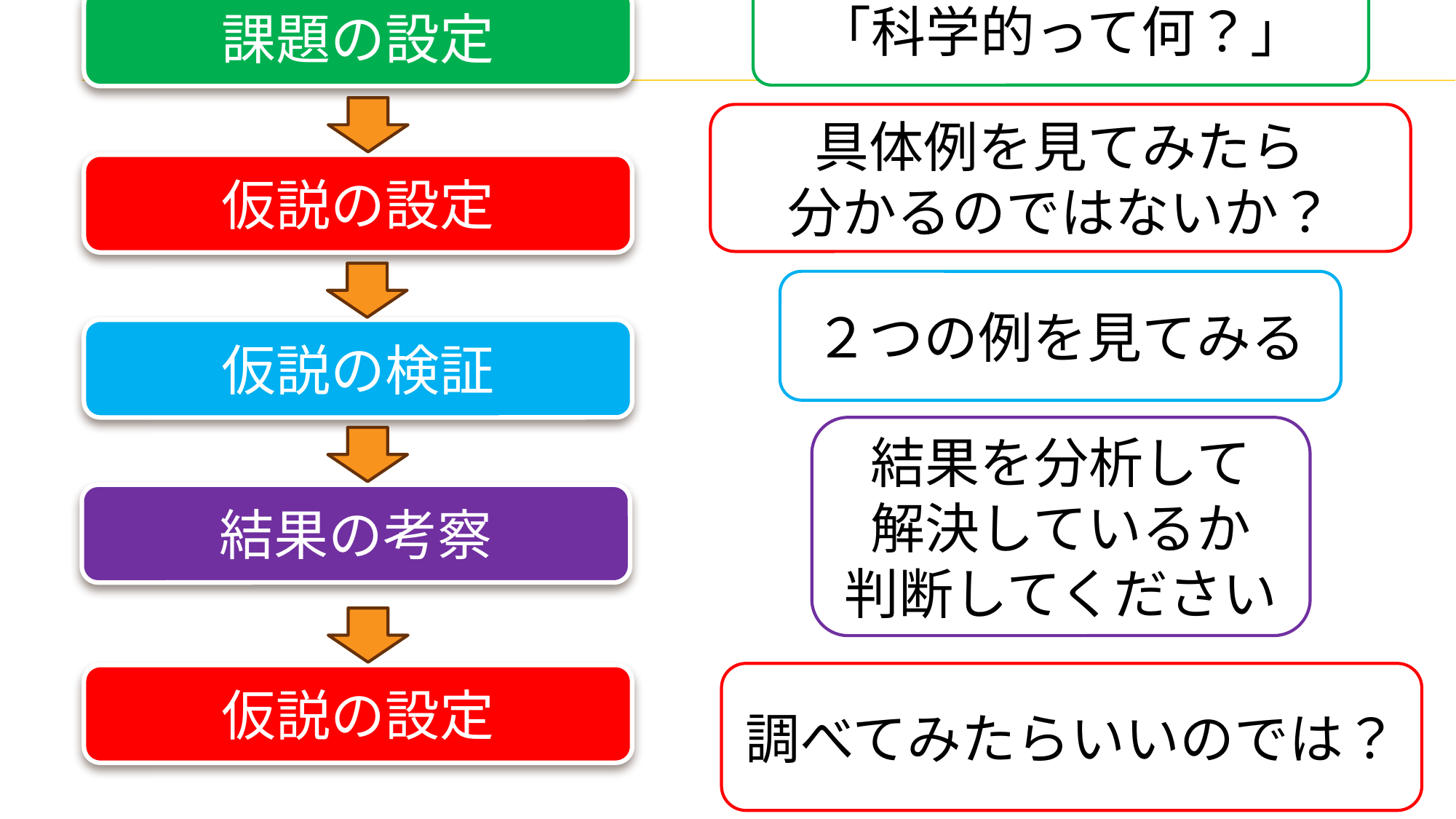

# 実は、今もこのサイクルを行っている
「科学的って何？」
課題の設定

具体例を見てみたら
分かるのではないか？
仮説の設定

２つの例を見てみる
仮説の検証
結果を分析して
解決しているか
判断してください

結果の考察

調べてみたらいいのでは？
仮説の設定